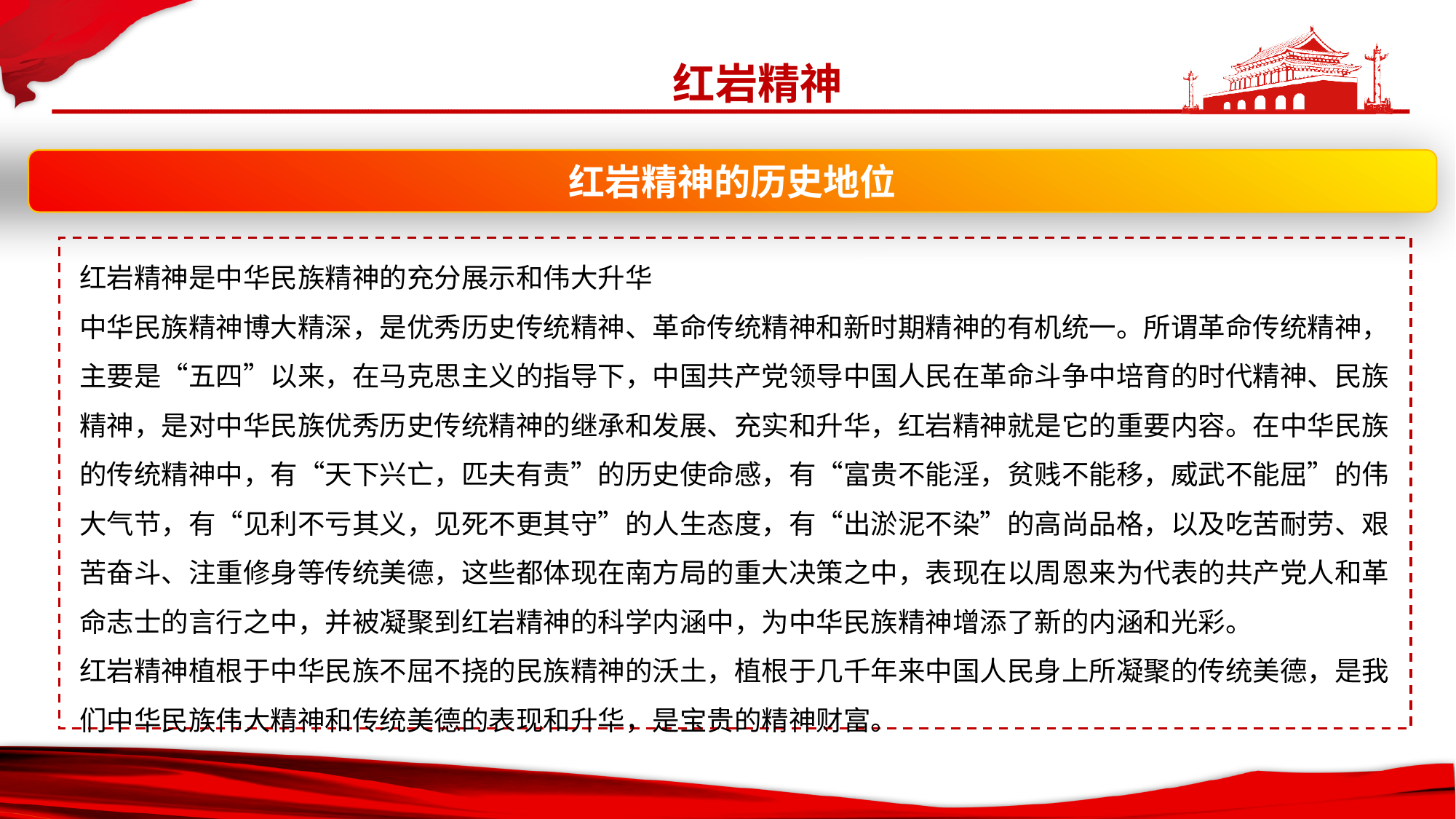

红岩精神
红岩精神的历史地位

红岩精神是中华民族精神的充分展示和伟大升华
中华民族精神博大精深，是优秀历史传统精神、革命传统精神和新时期精神的有机统一。所谓革命传统精神，主要是“五四”以来，在马克思主义的指导下，中国共产党领导中国人民在革命斗争中培育的时代精神、民族精神，是对中华民族优秀历史传统精神的继承和发展、充实和升华，红岩精神就是它的重要内容。在中华民族的传统精神中，有“天下兴亡，匹夫有责”的历史使命感，有“富贵不能淫，贫贱不能移，威武不能屈”的伟大气节，有“见利不亏其义，见死不更其守”的人生态度，有“出淤泥不染”的高尚品格，以及吃苦耐劳、艰苦奋斗、注重修身等传统美德，这些都体现在南方局的重大决策之中，表现在以周恩来为代表的共产党人和革命志士的言行之中，并被凝聚到红岩精神的科学内涵中，为中华民族精神增添了新的内涵和光彩。
红岩精神植根于中华民族不屈不挠的民族精神的沃土，植根于几千年来中国人民身上所凝聚的传统美德，是我们中华民族伟大精神和传统美德的表现和升华，是宝贵的精神财富。